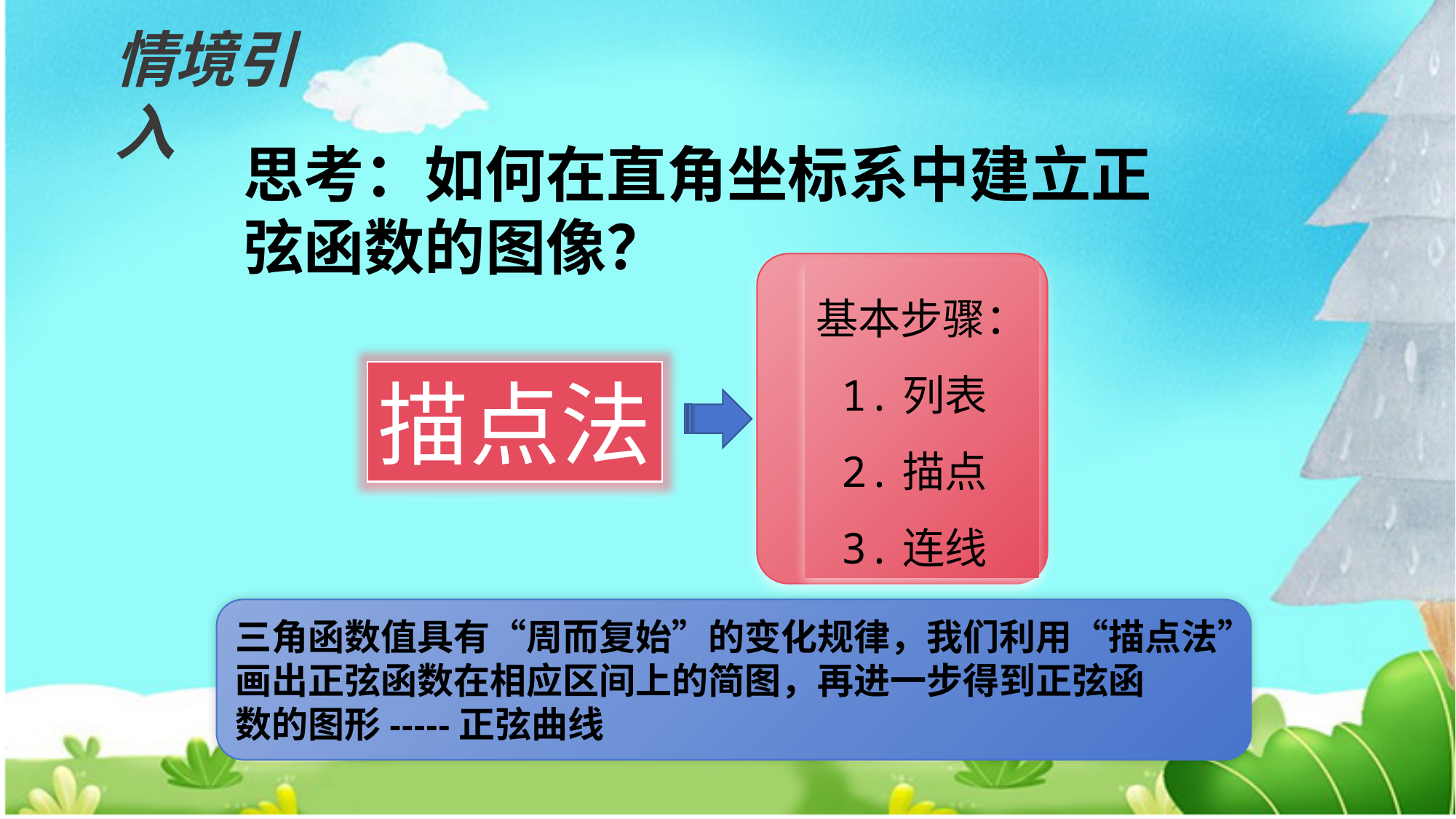

情境引入
思考：如何在直角坐标系中建立正弦函数的图像？

基本步骤：
 1.列表
 2.描点
 3.连线
描点法

三角函数值具有“周而复始”的变化规律，我们利用“描点法”
画出正弦函数在相应区间上的简图，再进一步得到正弦函
数的图形-----正弦曲线